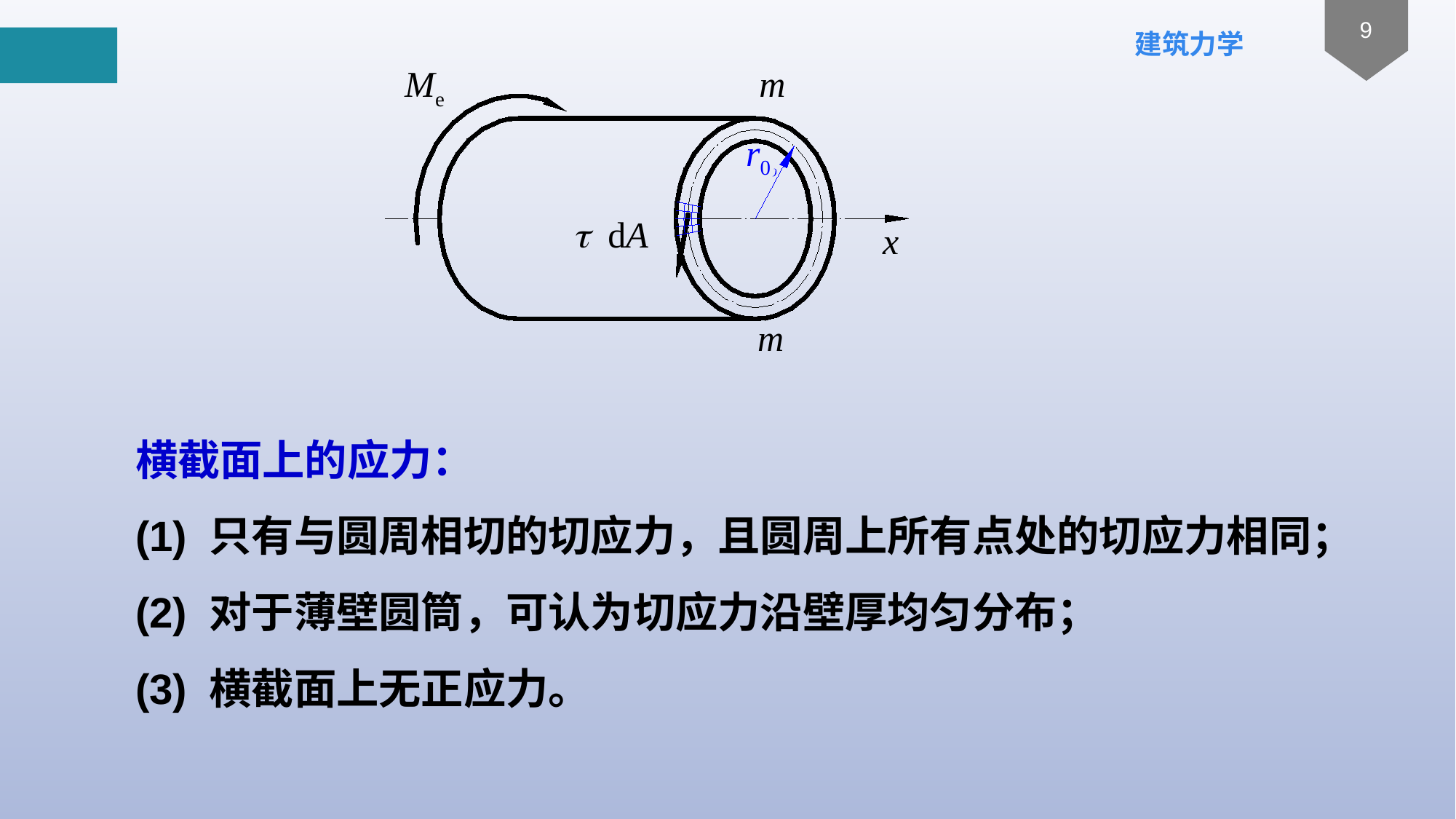

Me
m

r0

τ dA

x

m
横截面上的应力：
(1) 只有与圆周相切的切应力，且圆周上所有点处的切应力相同；
(2) 对于薄壁圆筒，可认为切应力沿壁厚均匀分布；
(3) 横截面上无正应力。